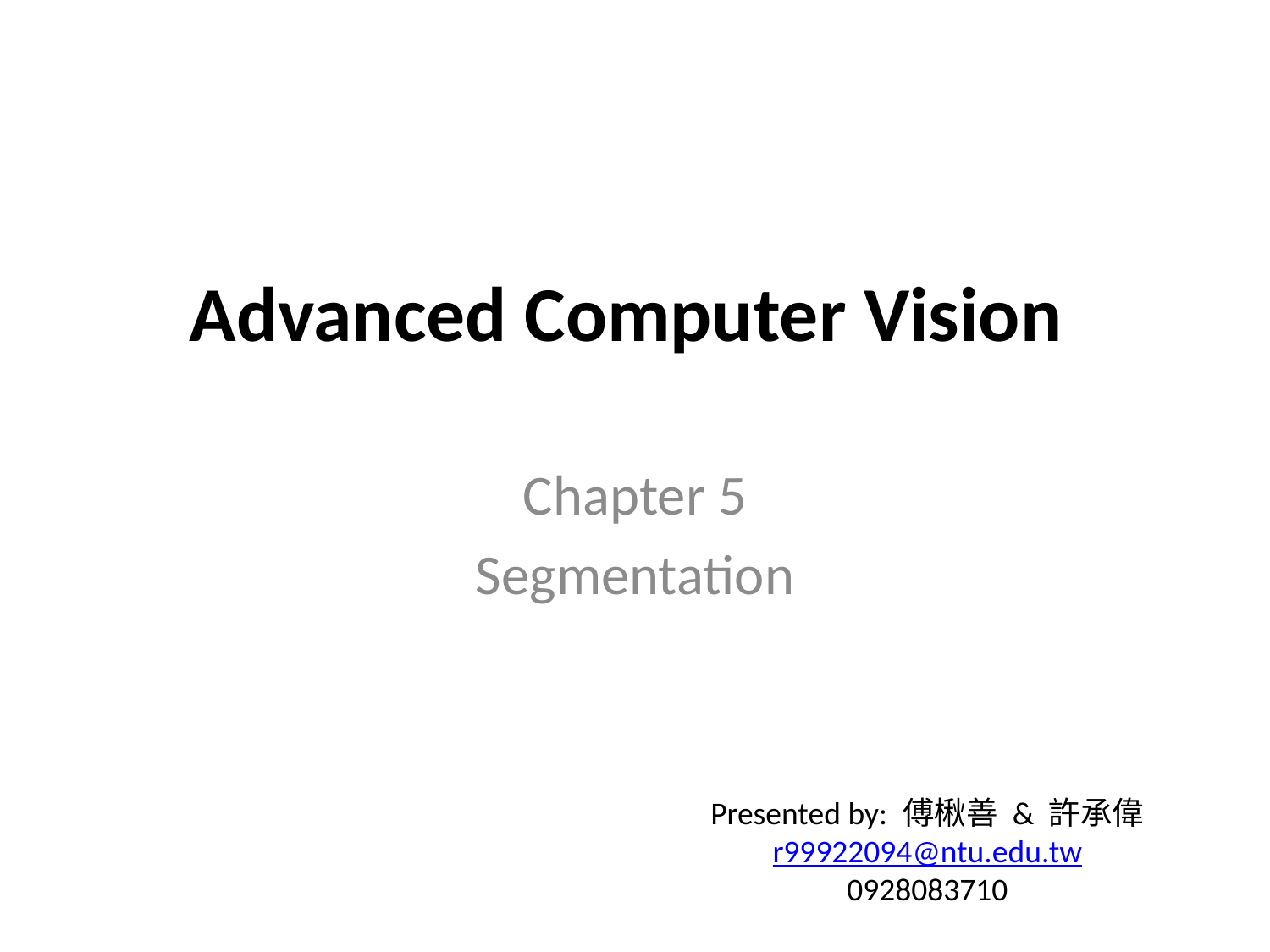

# Advanced Computer Vision
Chapter 5
Segmentation
Presented by: 傅楸善 & 許承偉
r99922094@ntu.edu.tw
0928083710